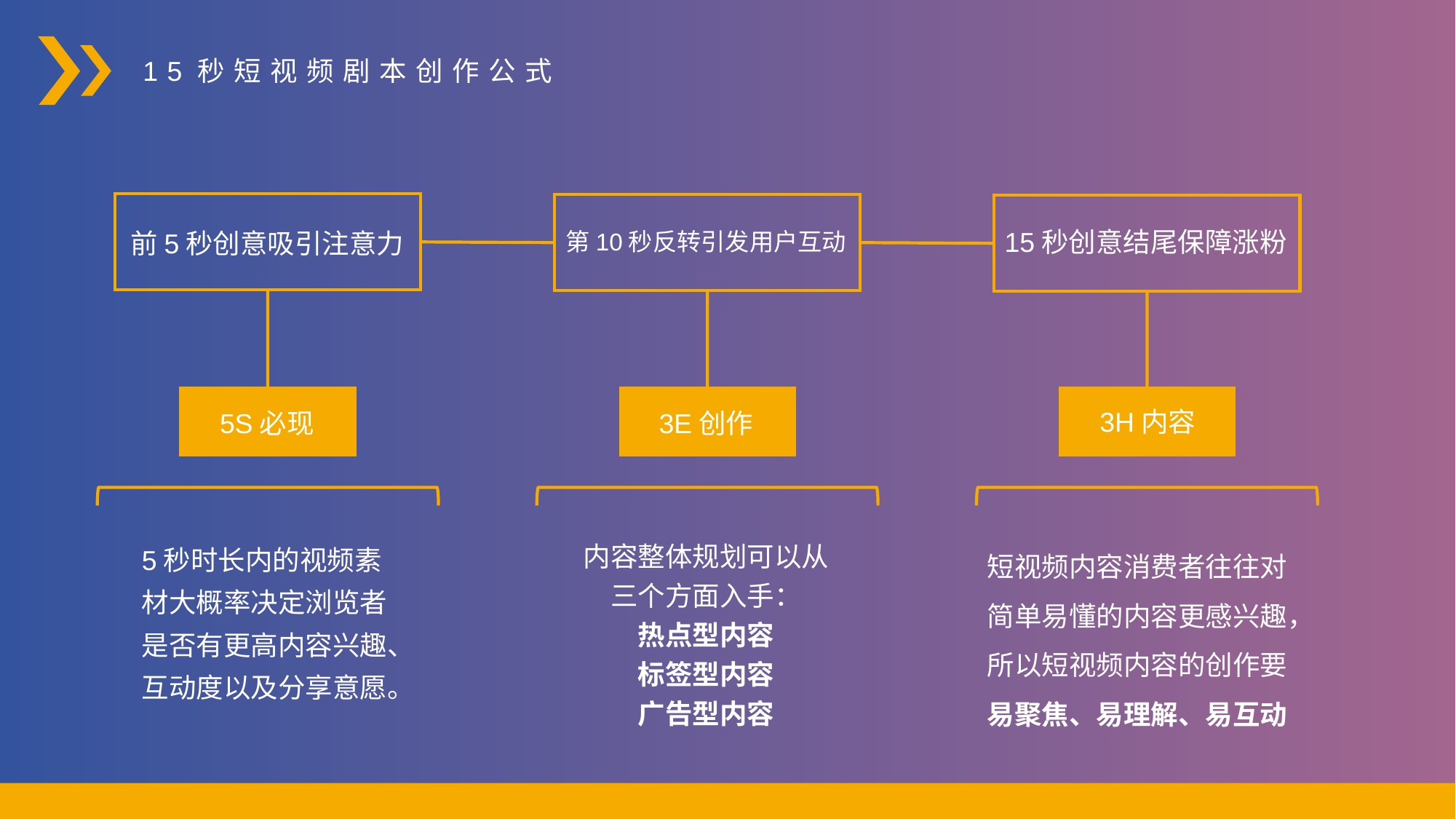

15秒短视频剧本创作公式

15秒创意结尾保障涨粉
前5秒创意吸引注意力
第10秒反转引发用户互动

3H内容
5S必现
3E创作
5秒时长内的视频素材大概率决定浏览者是否有更高内容兴趣、互动度以及分享意愿。
内容整体规划可以从
三个方面入手：
热点型内容
标签型内容
广告型内容
短视频内容消费者往往对简单易懂的内容更感兴趣，所以短视频内容的创作要
易聚焦、易理解、易互动